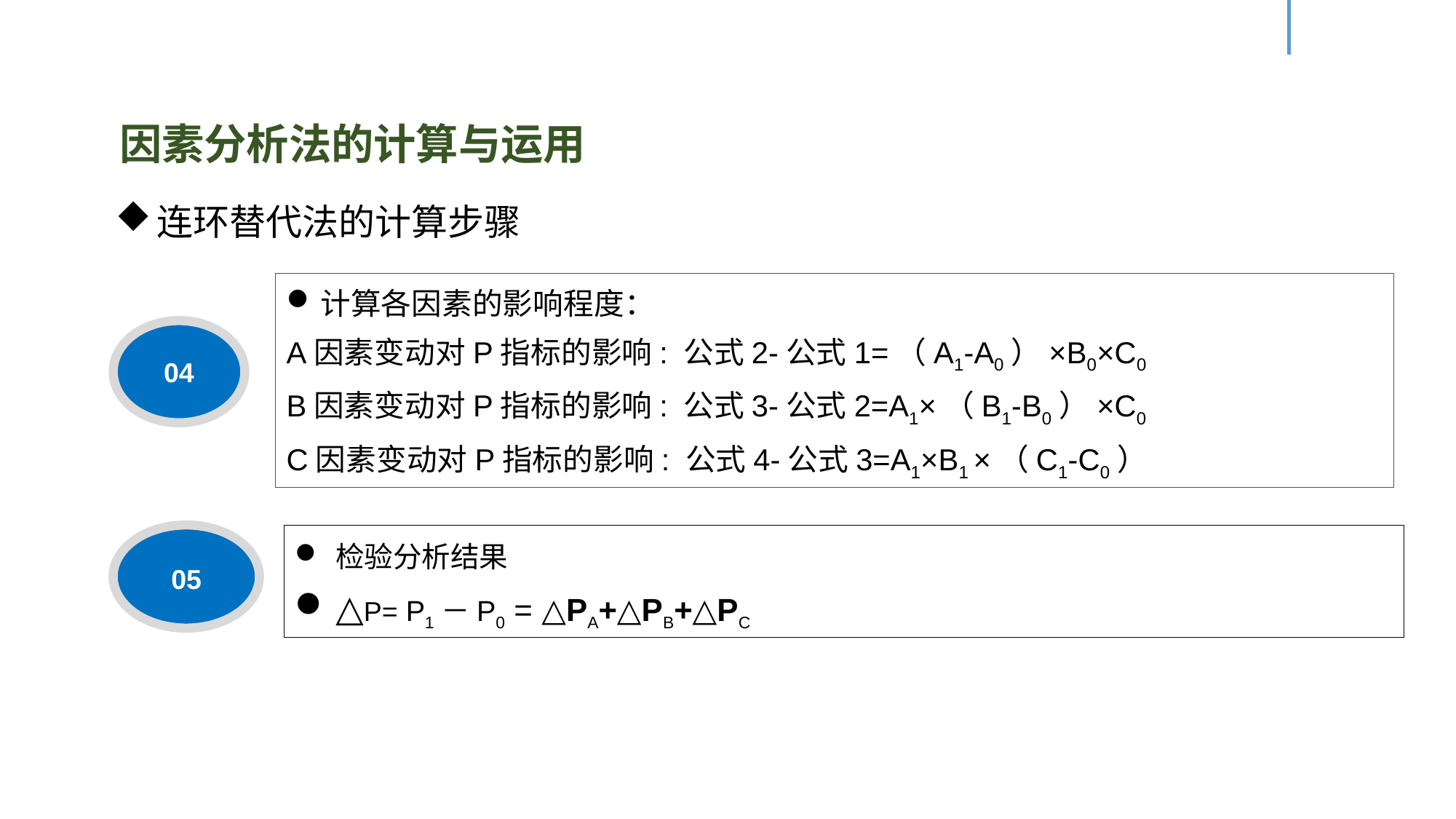

因素分析法的计算与运用
连环替代法的计算步骤
计算各因素的影响程度：
A因素变动对P指标的影响: 公式2-公式1=（A1-A0）×B0×C0
B因素变动对P指标的影响: 公式3-公式2=A1×（B1-B0）×C0
C因素变动对P指标的影响: 公式4-公式3=A1×B1 ×（C1-C0）

04

05
检验分析结果
△P= P1－P0 = △PA+△PB+△PC